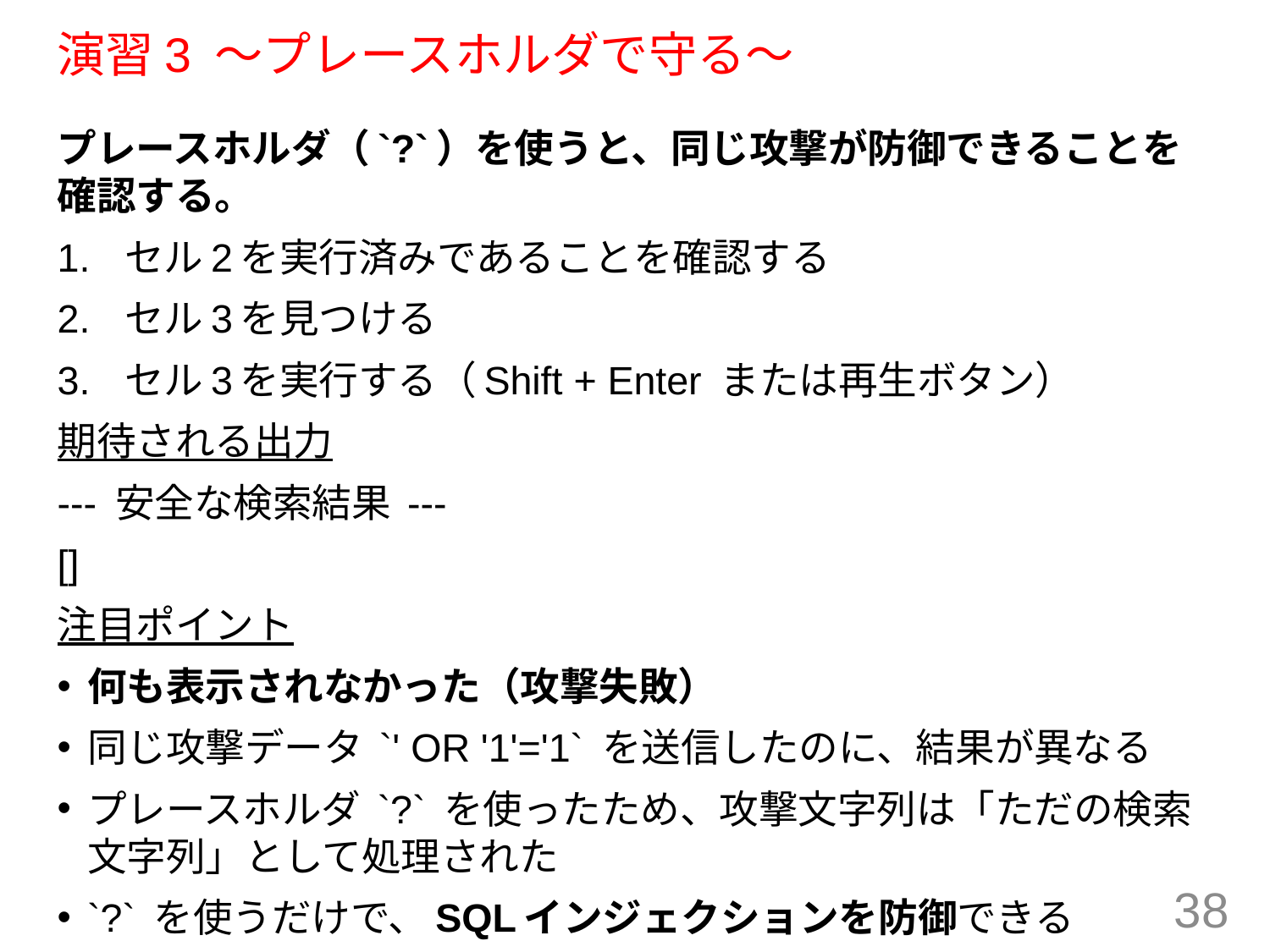

# 演習3 ～プレースホルダで守る～
プレースホルダ（`?`）を使うと、同じ攻撃が防御できることを確認する。
セル2を実行済みであることを確認する
セル3を見つける
セル3を実行する（Shift + Enter または再生ボタン）
期待される出力
--- 安全な検索結果 ---
[]
注目ポイント
何も表示されなかった（攻撃失敗）
同じ攻撃データ `' OR '1'='1` を送信したのに、結果が異なる
プレースホルダ `?` を使ったため、攻撃文字列は「ただの検索文字列」として処理された
`?` を使うだけで、SQLインジェクションを防御できる
38